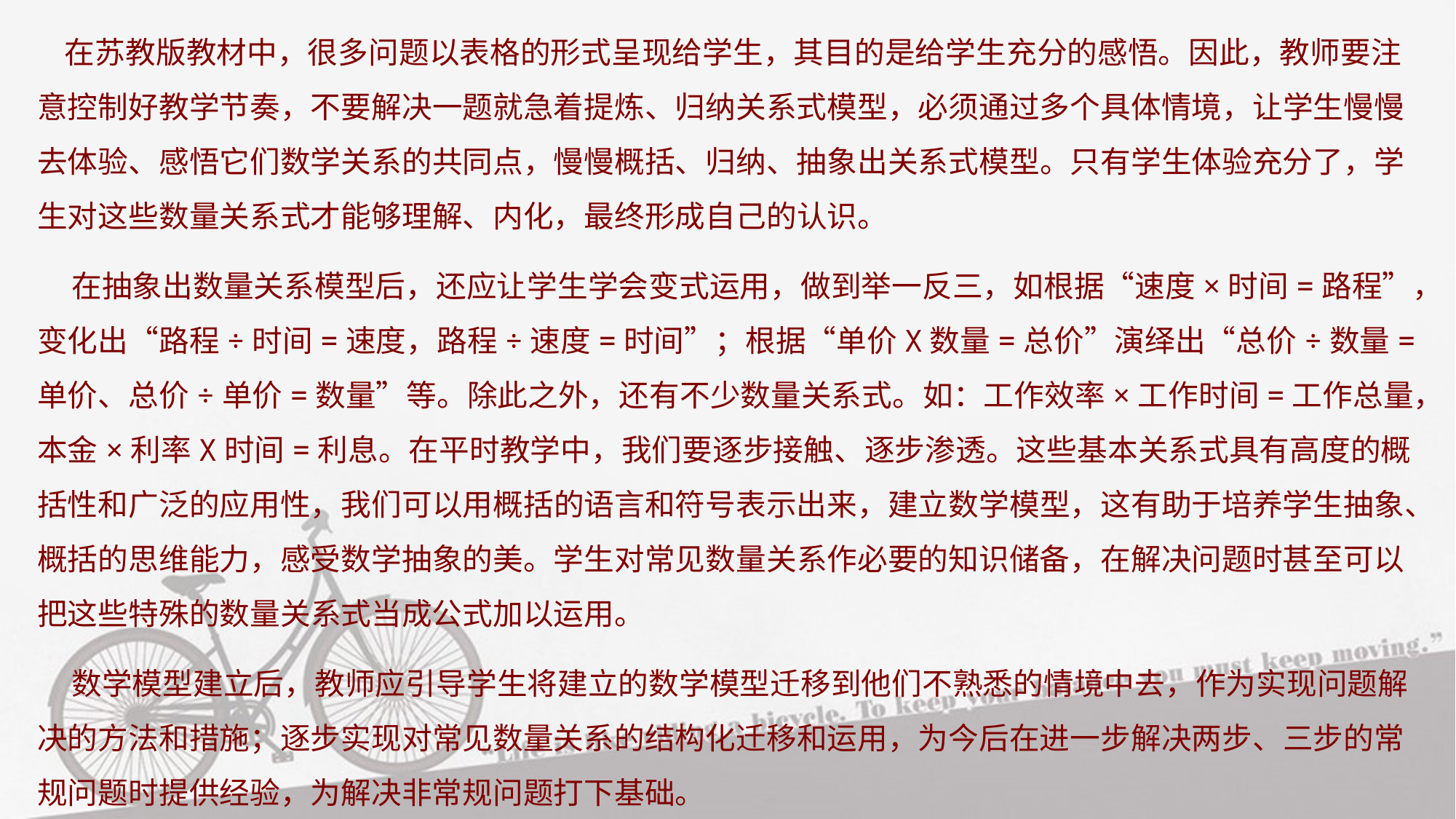

在苏教版教材中，很多问题以表格的形式呈现给学生，其目的是给学生充分的感悟。因此，教师要注意控制好教学节奏，不要解决一题就急着提炼、归纳关系式模型，必须通过多个具体情境，让学生慢慢去体验、感悟它们数学关系的共同点，慢慢概括、归纳、抽象出关系式模型。只有学生体验充分了，学生对这些数量关系式才能够理解、内化，最终形成自己的认识。
    在抽象出数量关系模型后，还应让学生学会变式运用，做到举一反三，如根据“速度×时间=路程”，变化出“路程÷时间=速度，路程÷速度=时间”；根据“单价X数量=总价”演绎出“总价÷数量=单价、总价÷单价=数量”等。除此之外，还有不少数量关系式。如：工作效率×工作时间=工作总量，本金×利率X时间=利息。在平时教学中，我们要逐步接触、逐步渗透。这些基本关系式具有高度的概括性和广泛的应用性，我们可以用概括的语言和符号表示出来，建立数学模型，这有助于培养学生抽象、概括的思维能力，感受数学抽象的美。学生对常见数量关系作必要的知识储备，在解决问题时甚至可以把这些特殊的数量关系式当成公式加以运用。
    数学模型建立后，教师应引导学生将建立的数学模型迁移到他们不熟悉的情境中去，作为实现问题解决的方法和措施；逐步实现对常见数量关系的结构化迁移和运用，为今后在进一步解决两步、三步的常规问题时提供经验，为解决非常规问题打下基础。
#